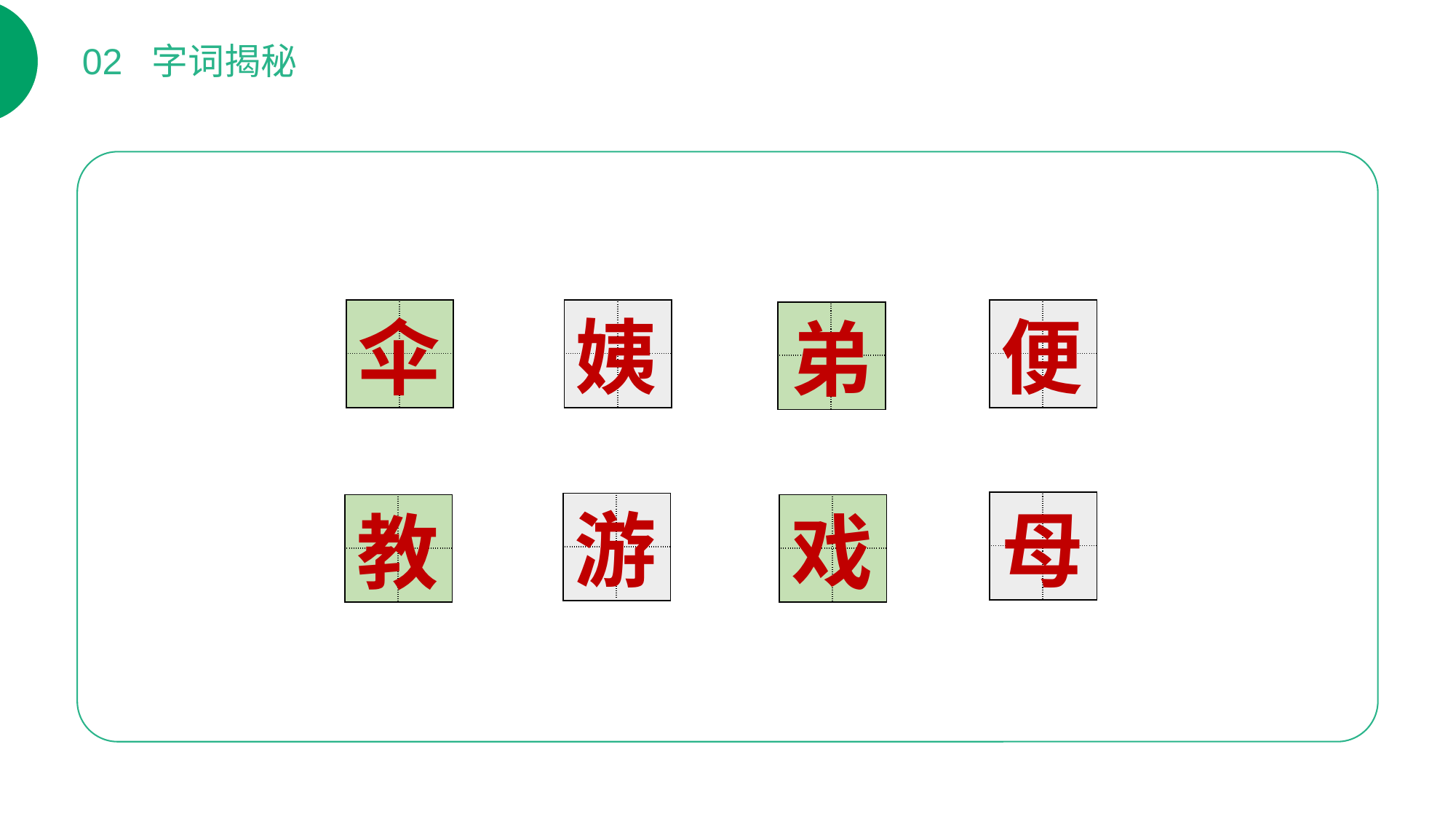

02  字词揭秘
|  |  |
| --- | --- |
|  |  |
|  |  |
| --- | --- |
|  |  |
|  |  |
| --- | --- |
|  |  |
姨
便
伞
|  |  |
| --- | --- |
|  |  |
弟
|  |  |
| --- | --- |
|  |  |
游
|  |  |
| --- | --- |
|  |  |
母
|  |  |
| --- | --- |
|  |  |
|  |  |
| --- | --- |
|  |  |
教
戏